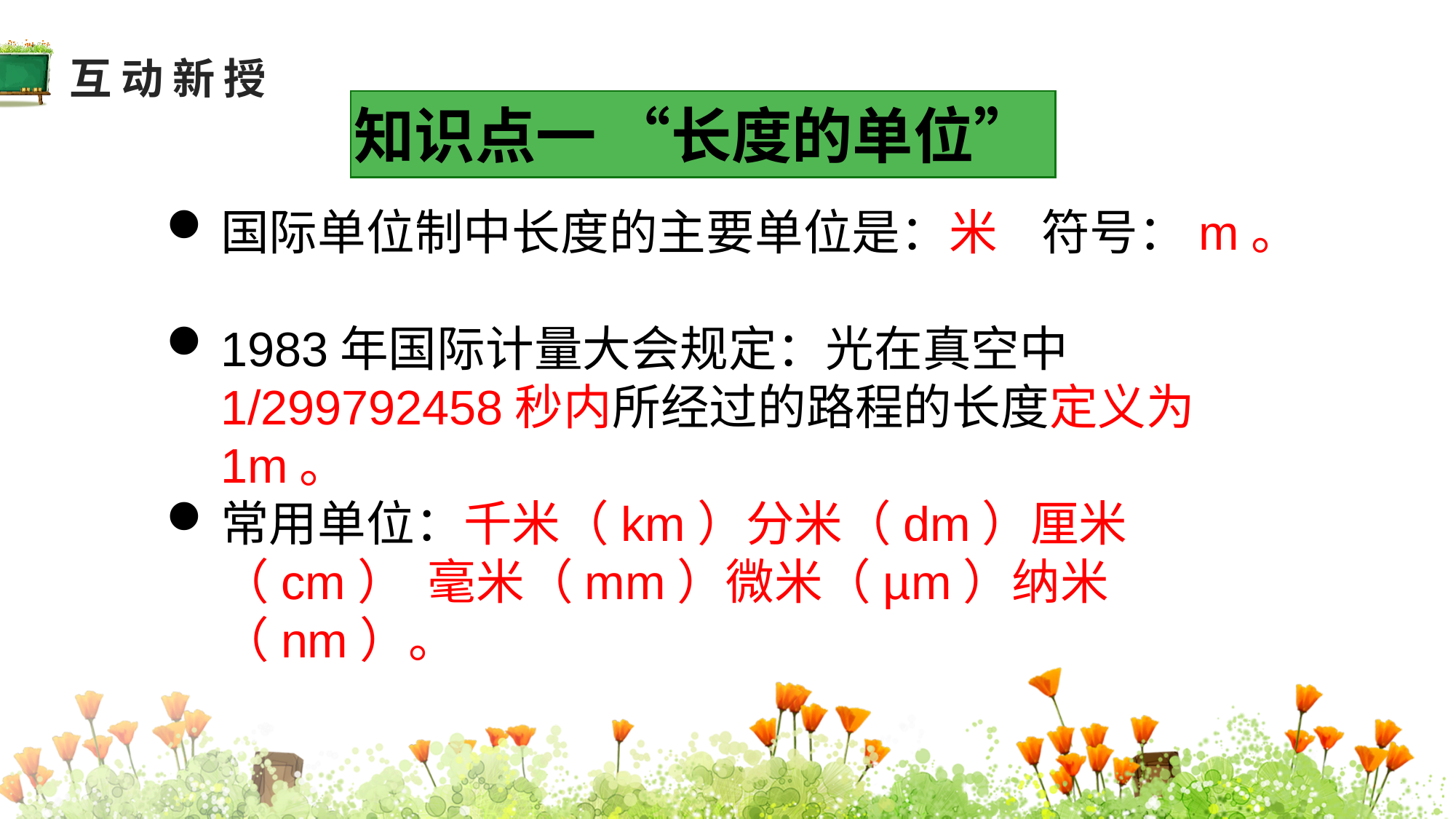

互动新授

知识点一 “长度的单位”

国际单位制中长度的主要单位是：米    符号：m。
1983年国际计量大会规定：光在真空中1/299792458秒内所经过的路程的长度定义为1m。
常用单位：千米（km）分米（dm）厘米（cm）  毫米（mm）微米（µm）纳米（nm）。